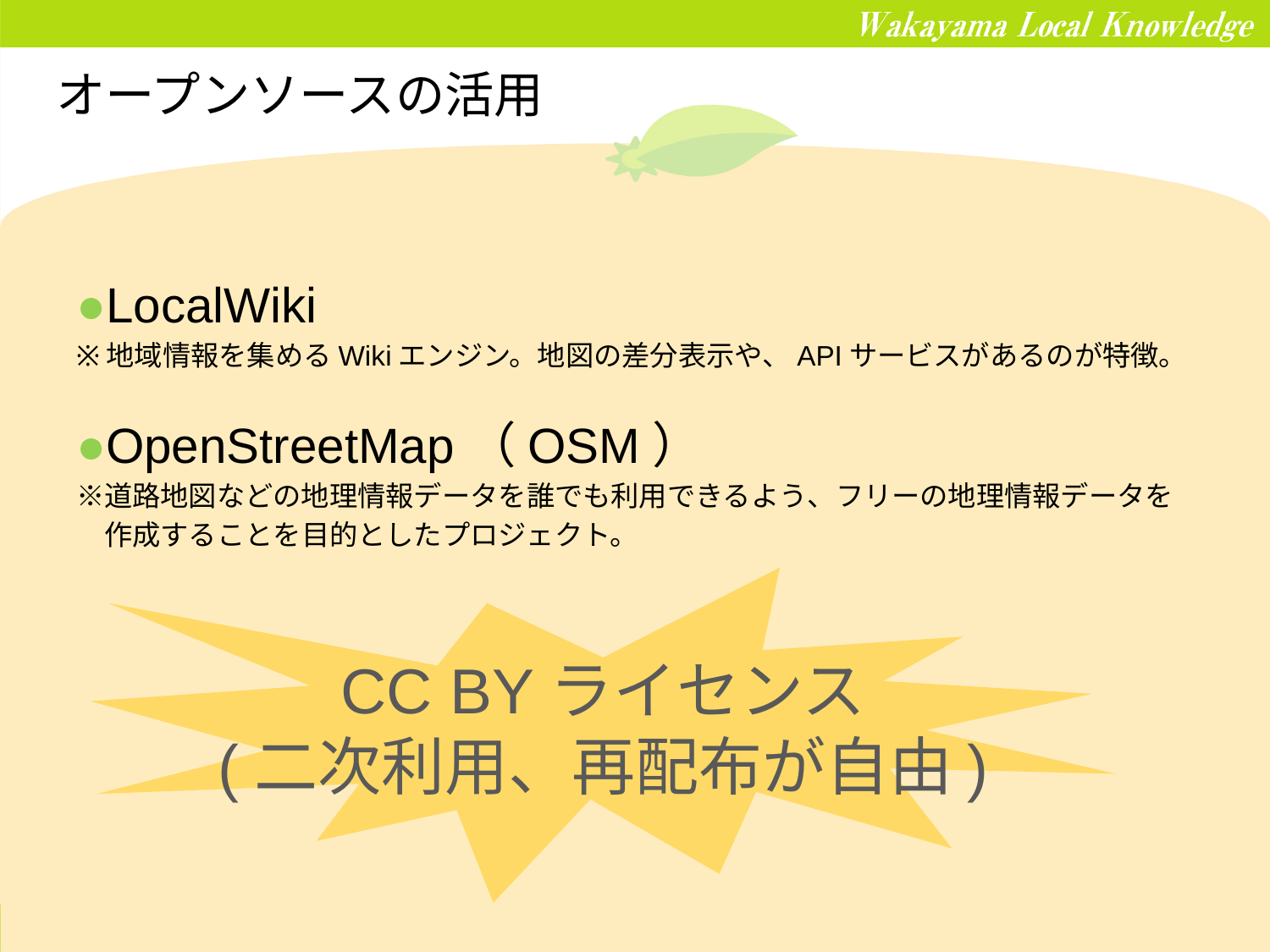

# オープンソースの活用
●LocalWiki
※地域情報を集めるWikiエンジン。地図の差分表示や、APIサービスがあるのが特徴。
●OpenStreetMap（OSM）
※道路地図などの地理情報データを誰でも利用できるよう、フリーの地理情報データを
　作成することを目的としたプロジェクト。

CC BYライセンス
(二次利用、再配布が自由)